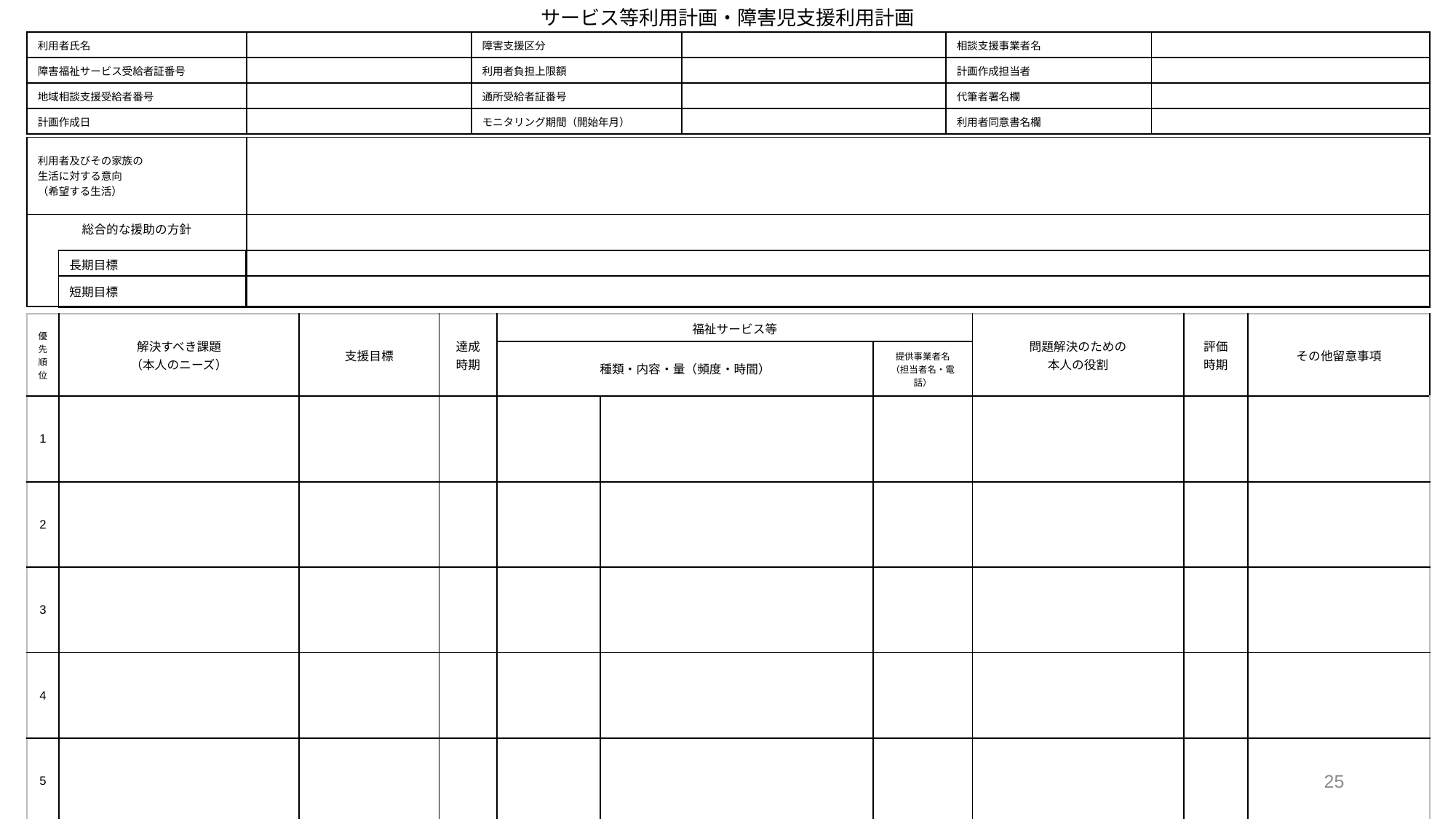

サービス等利用計画・障害児支援利用計画
| 利用者氏名 |  | 障害支援区分 |  | 相談支援事業者名 |  |
| --- | --- | --- | --- | --- | --- |
| 障害福祉サービス受給者証番号 |  | 利用者負担上限額 |  | 計画作成担当者 |  |
| 地域相談支援受給者番号 |  | 通所受給者証番号 |  | 代筆者署名欄 |  |
| 計画作成日 |  | モニタリング期間（開始年月） |  | 利用者同意書名欄 |  |

| 利用者及びその家族の 生活に対する意向 （希望する生活） |  |
| --- | --- |
| 総合的な援助の方針 |  |
| 長期目標 |  |
| --- | --- |
| 短期目標 |  |
| 優先順位 | 解決すべき課題 （本人のニーズ） | 支援目標 | 達成 時期 | 福祉サービス等 |  |  | 問題解決のための 本人の役割 | 評価 時期 | その他留意事項 |
| --- | --- | --- | --- | --- | --- | --- | --- | --- | --- |
|  |  |  |  | 種類・内容・量（頻度・時間） |  | 提供事業者名 （担当者名・電話） |  |  |  |
| 1 |  |  |  |  |  |  |  |  |  |
| 2 |  |  |  |  |  |  |  |  |  |
| 3 |  |  |  |  |  |  |  |  |  |
| 4 |  |  |  |  |  |  |  |  |  |
| 5 |  |  |  |  |  |  |  |  |  |
25